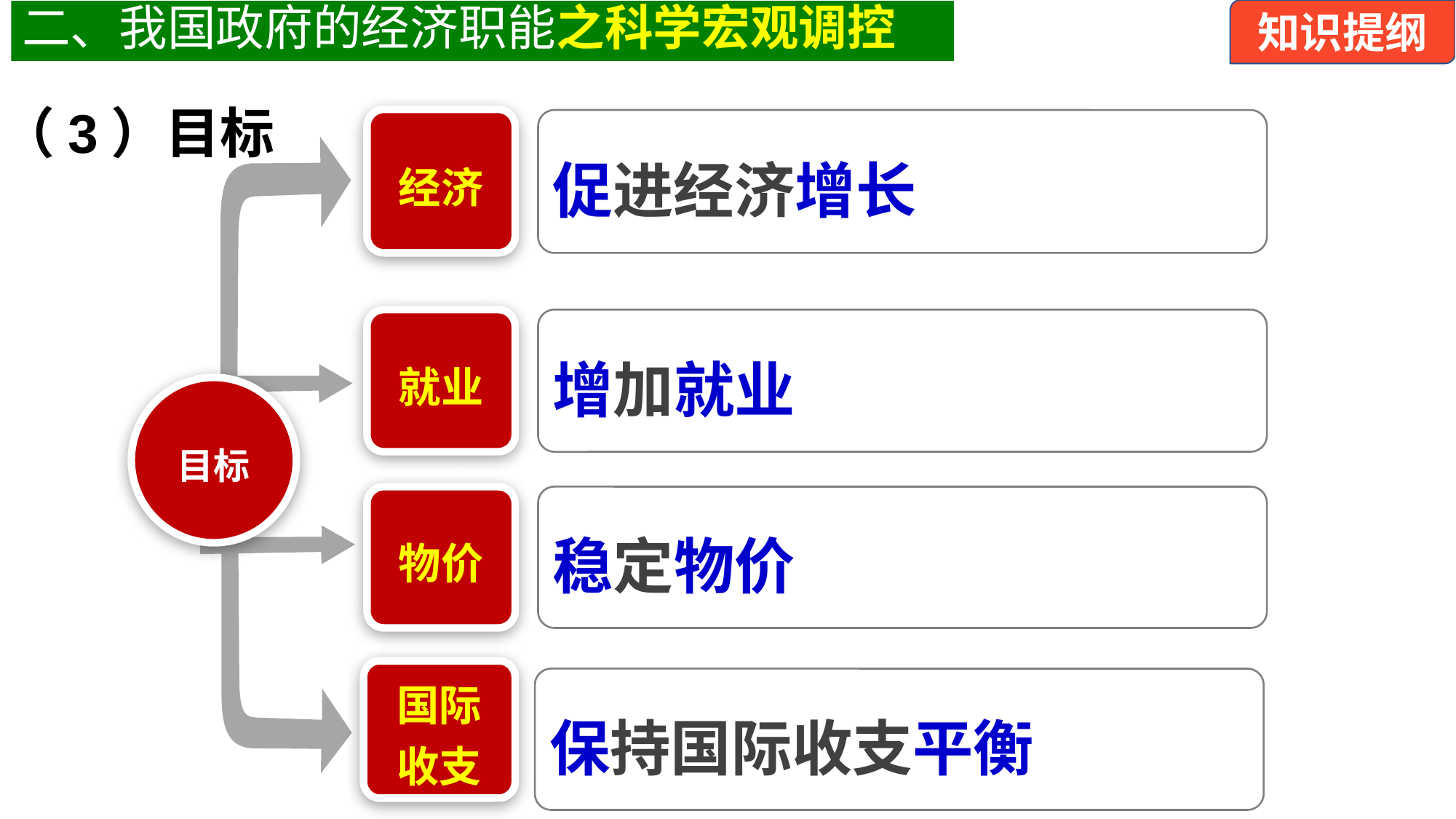

知识提纲
二、我国政府的经济职能之科学宏观调控
（3）目标
经济
促进经济增长

就业
增加就业
目标

物价
稳定物价
国际收支
保持国际收支平衡